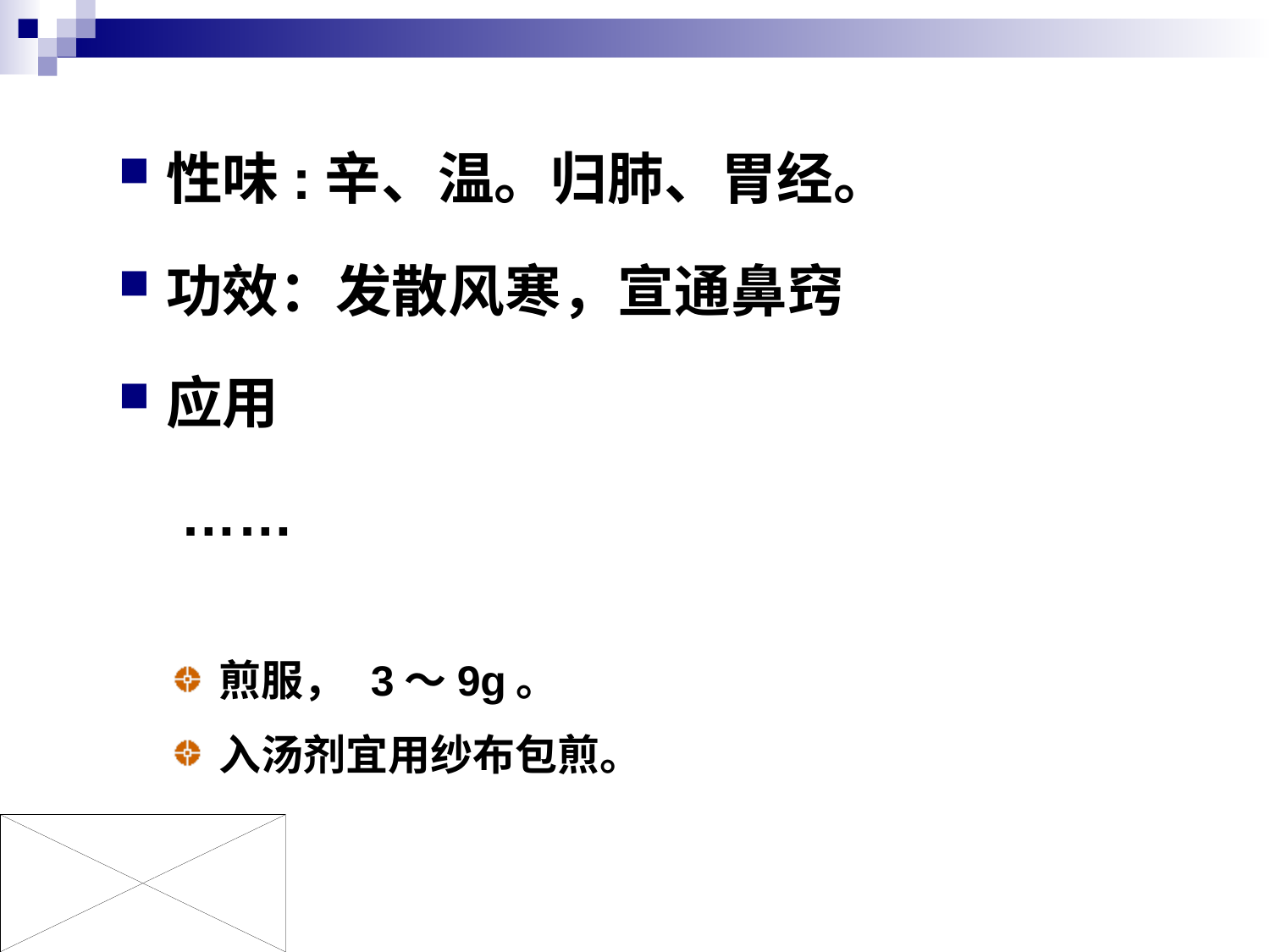

# 性味:辛、温。归肺、胃经。
功效：发散风寒，宣通鼻窍
应用
    ……
煎服， 3～9g。
入汤剂宜用纱布包煎。